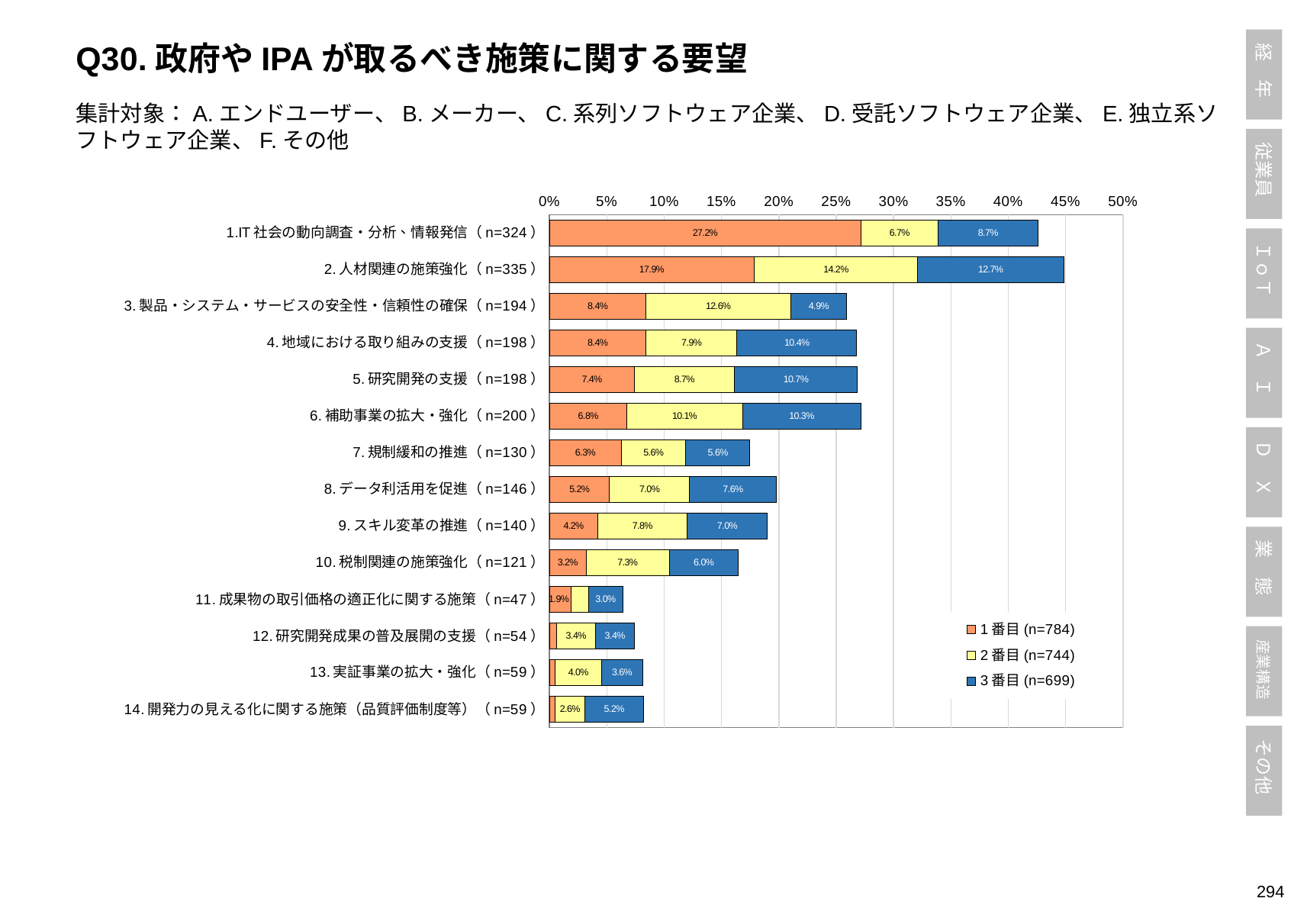

Q30.政府やIPAが取るべき施策に関する要望
集計対象：A.エンドユーザー、B.メーカー、C.系列ソフトウェア企業、D.受託ソフトウェア企業、E.独立系ソフトウェア企業、F.その他

### Chart

| Category | 1番目(n=784) | 2番目(n=744) | 3番目(n=699) |
|---|---|---|---|
| 1.IT社会の動向調査・分析、情報発信（n=324） | 0.27168367346938777 | 0.06720430107526881 | 0.08726752503576538 |
| 2.人材関連の施策強化（n=335） | 0.17857142857142858 | 0.1424731182795699 | 0.12732474964234622 |
| 3.製品・システム・サービスの安全性・信頼性の確保（n=194） | 0.08418367346938775 | 0.12634408602150538 | 0.04864091559370529 |
| 4.地域における取り組みの支援（n=198） | 0.08418367346938775 | 0.0793010752688172 | 0.1044349070100143 |
| 5.研究開発の支援（n=198） | 0.07397959183673469 | 0.08736559139784947 | 0.1072961373390558 |
| 6.補助事業の拡大・強化（n=200） | 0.06760204081632654 | 0.10080645161290322 | 0.10300429184549356 |
| 7.規制緩和の推進（n=130） | 0.0625 | 0.056451612903225805 | 0.055793991416309016 |
| 8.データ利活用を促進（n=146） | 0.05229591836734694 | 0.06989247311827956 | 0.07582260371959942 |
| 9.スキル変革の推進（n=140） | 0.042091836734693876 | 0.07795698924731183 | 0.07010014306151645 |
| 10.税制関連の施策強化（n=121） | 0.03188775510204082 | 0.07258064516129033 | 0.060085836909871244 |
| 11.成果物の取引価格の適正化に関する施策（n=47） | 0.01913265306122449 | 0.01478494623655914 | 0.030042918454935622 |
| 12.研究開発成果の普及展開の支援（n=54） | 0.006377551020408163 | 0.033602150537634407 | 0.034334763948497854 |
| 13.実証事業の拡大・強化（n=59） | 0.00510204081632653 | 0.04032258064516129 | 0.0357653791130186 |
| 14.開発力の見える化に関する施策（品質評価制度等）（n=59） | 0.00510204081632653 | 0.025537634408602152 | 0.05150214592274678 |
294